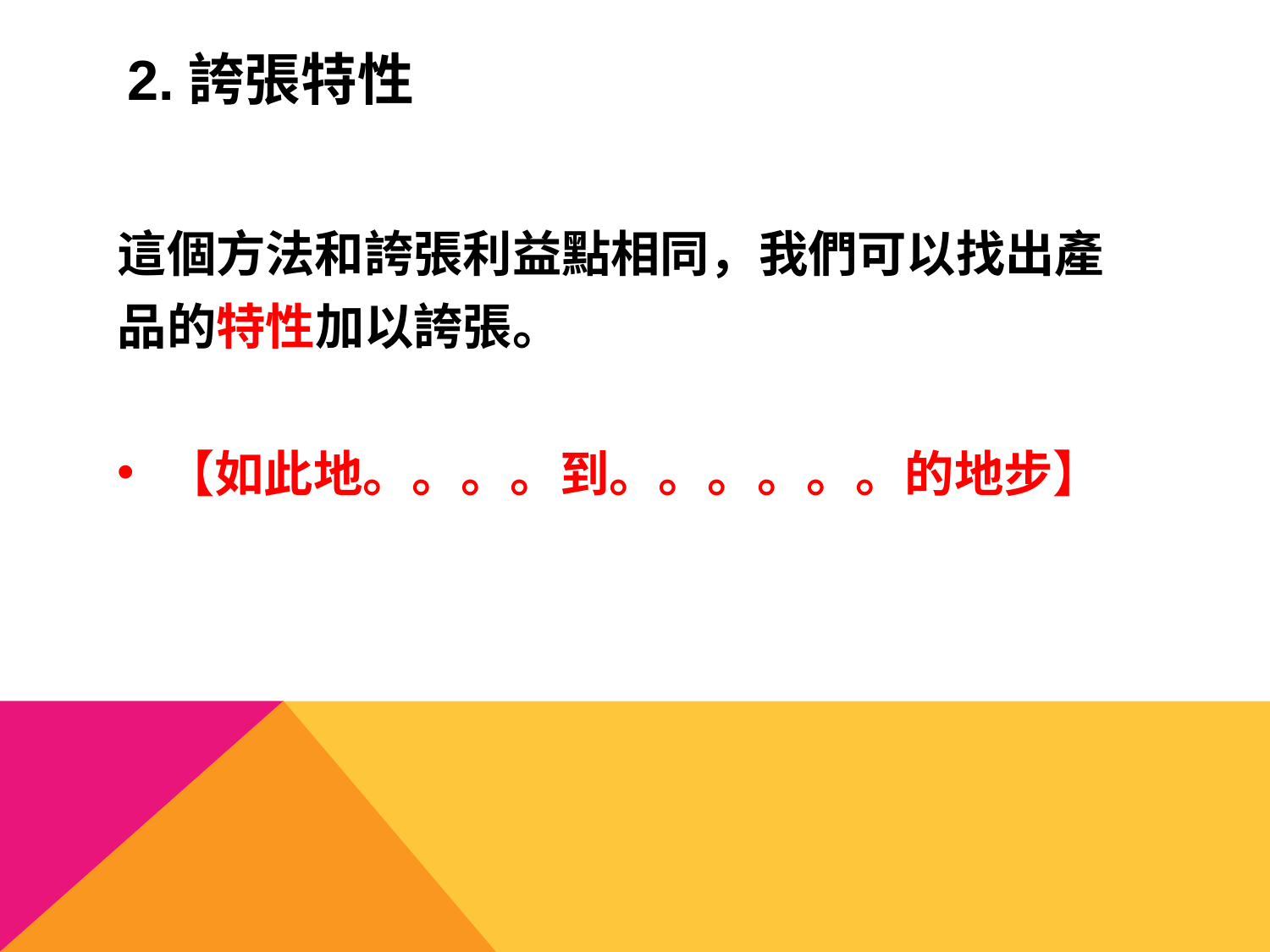

2.誇張特性
這個方法和誇張利益點相同，我們可以找出產
品的特性加以誇張。

【如此地。。。。到。。。。。。的地步】